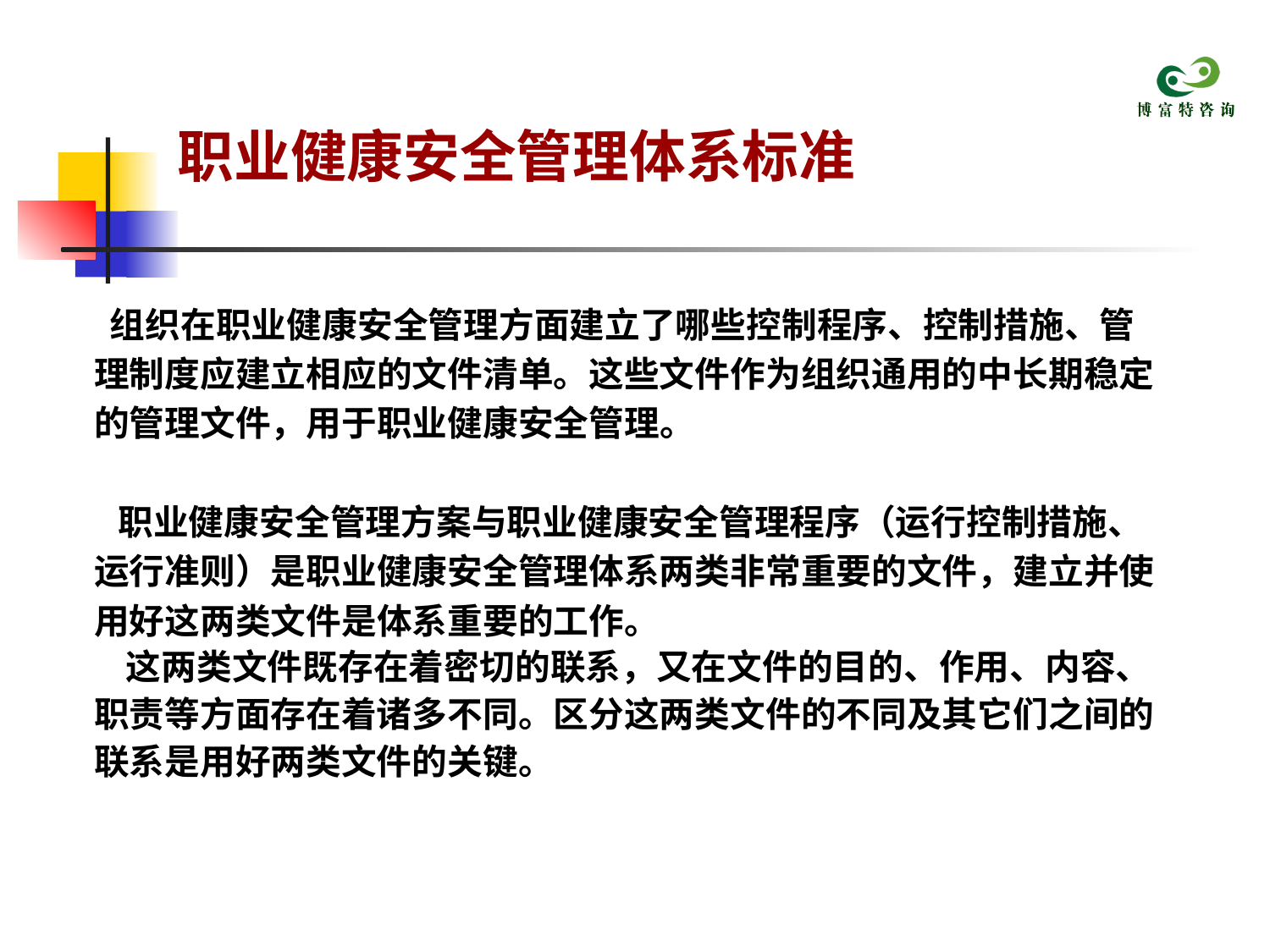

# 职业健康安全管理体系标准
   组织在职业健康安全管理方面建立了哪些控制程序、控制措施、管
 理制度应建立相应的文件清单。这些文件作为组织通用的中长期稳定
 的管理文件，用于职业健康安全管理。

    职业健康安全管理方案与职业健康安全管理程序（运行控制措施、
 运行准则）是职业健康安全管理体系两类非常重要的文件，建立并使
 用好这两类文件是体系重要的工作。
     这两类文件既存在着密切的联系，又在文件的目的、作用、内容、
 职责等方面存在着诸多不同。区分这两类文件的不同及其它们之间的
 联系是用好两类文件的关键。
121